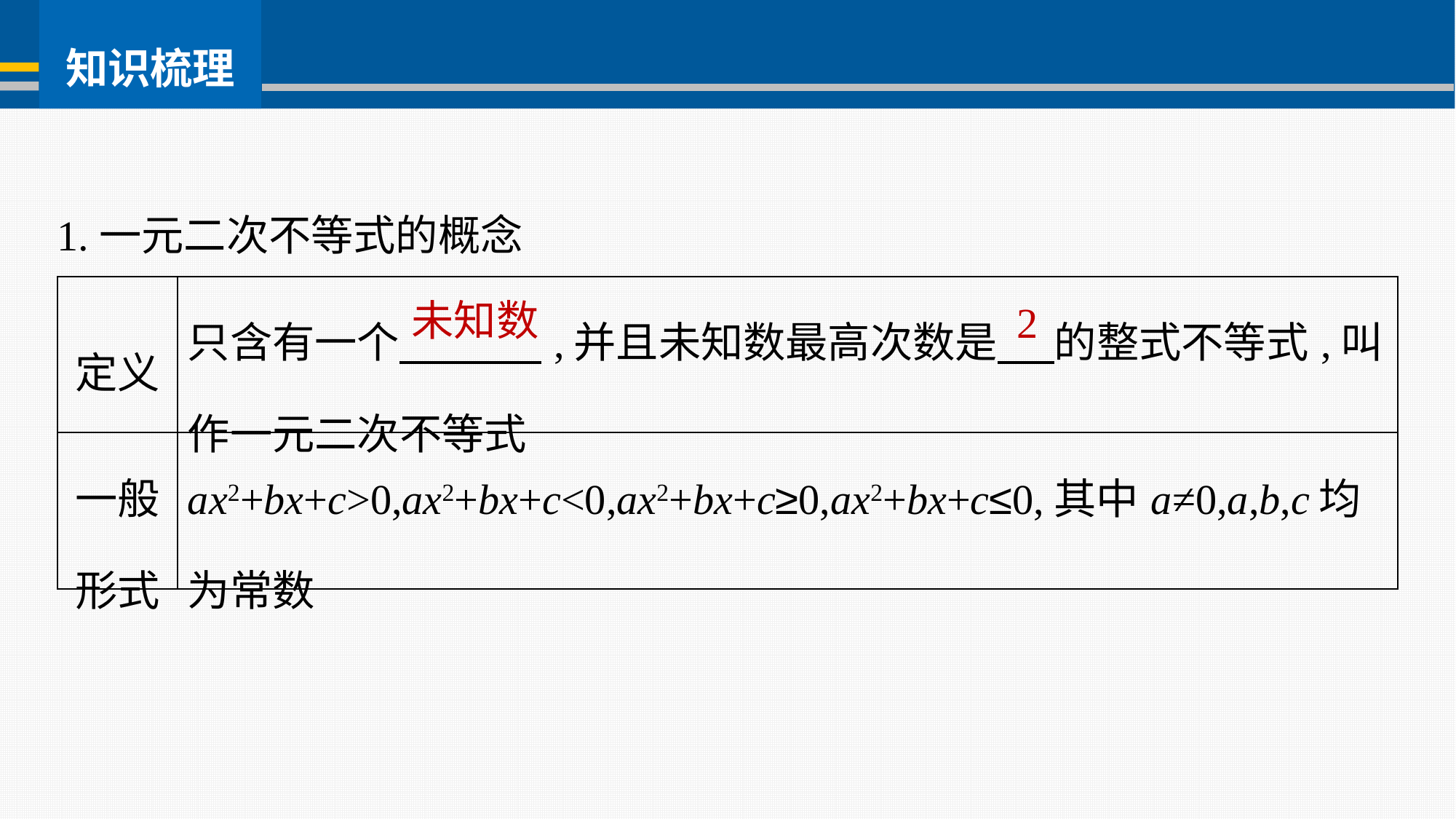

1.一元二次不等式的概念
| 定义 | 只含有一个 ,并且未知数最高次数是 的整式不等式,叫作一元二次不等式 |
| --- | --- |
| 一般 形式 | ax2+bx+c>0,ax2+bx+c<0,ax2+bx+c≥0,ax2+bx+c≤0,其中a≠0,a,b,c均为常数 |
未知数
2